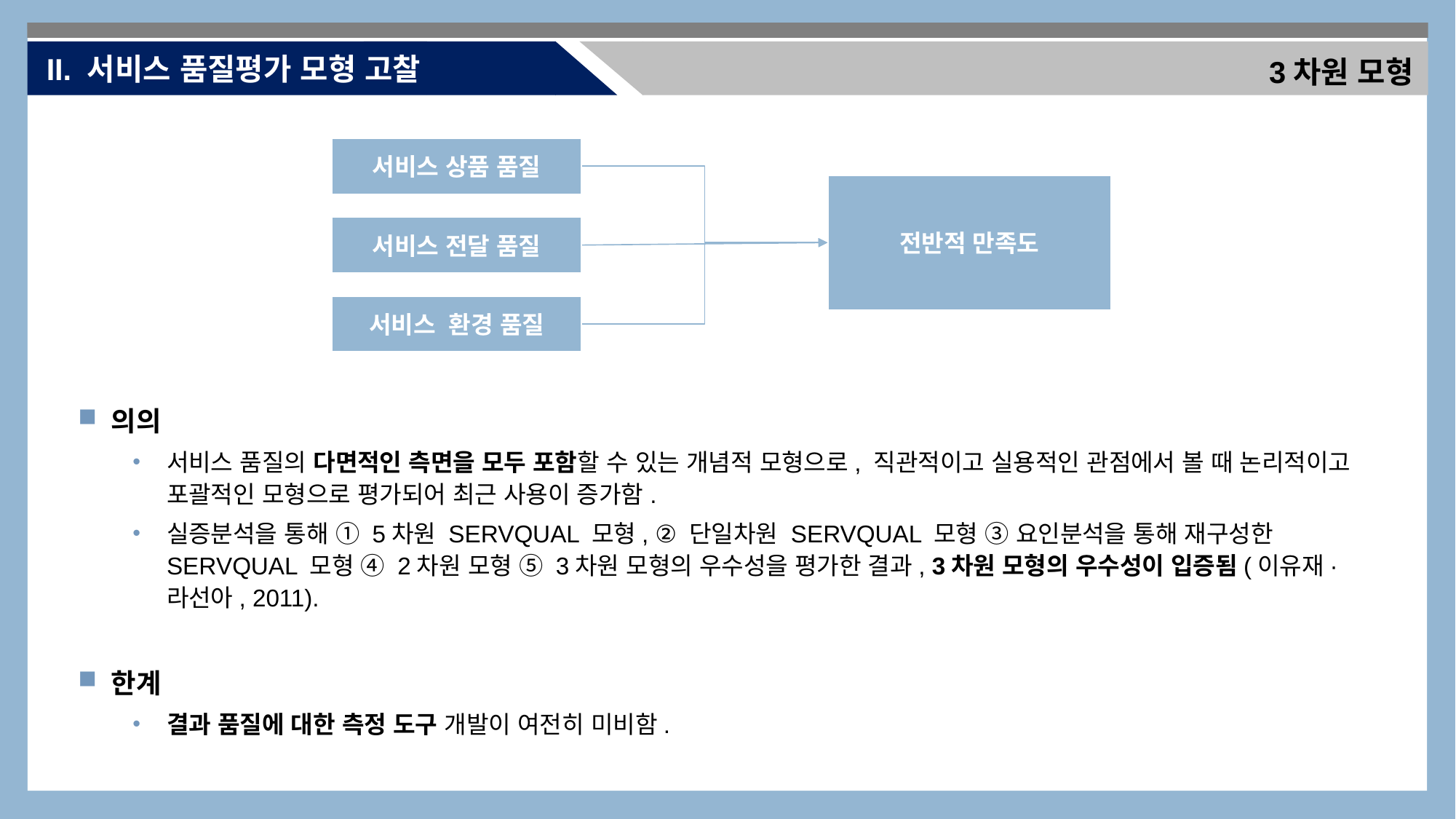

II. 서비스 품질평가 모형 고찰

3차원 모형
서비스 상품 품질
전반적 만족도
서비스 전달 품질
서비스  환경 품질

 의의
서비스 품질의 다면적인 측면을 모두 포함할 수 있는 개념적 모형으로, 직관적이고 실용적인 관점에서 볼 때 논리적이고 포괄적인 모형으로 평가되어 최근 사용이 증가함.
실증분석을 통해 ① 5차원 SERVQUAL 모형, ② 단일차원 SERVQUAL 모형 ③ 요인분석을 통해 재구성한 SERVQUAL 모형 ④ 2차원 모형 ⑤ 3차원 모형의 우수성을 평가한 결과, 3차원 모형의 우수성이 입증됨(이유재·라선아, 2011).

 한계
결과 품질에 대한 측정 도구 개발이 여전히 미비함.